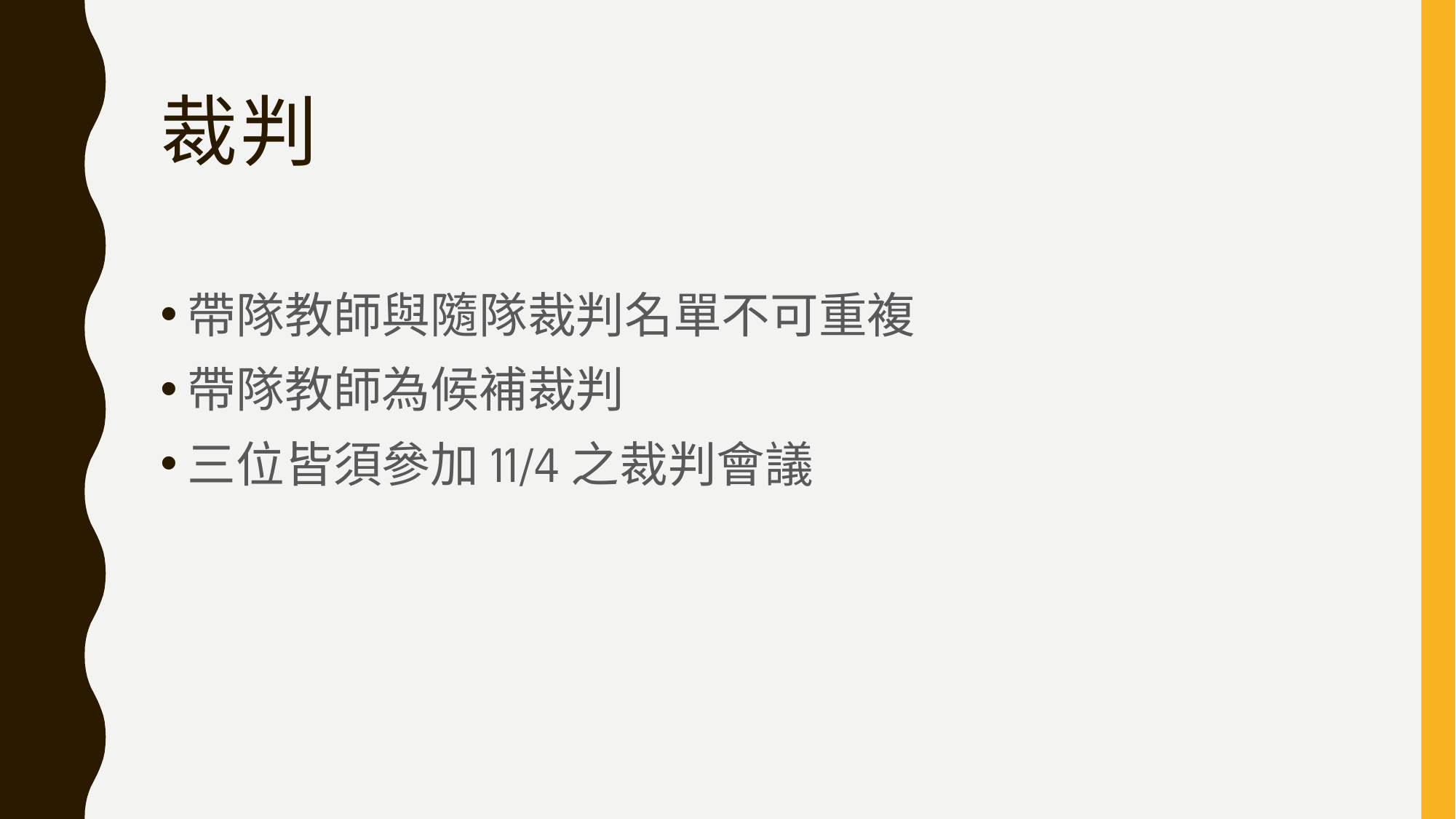

# 裁判
帶隊教師與隨隊裁判名單不可重複
帶隊教師為候補裁判
三位皆須參加11/4之裁判會議